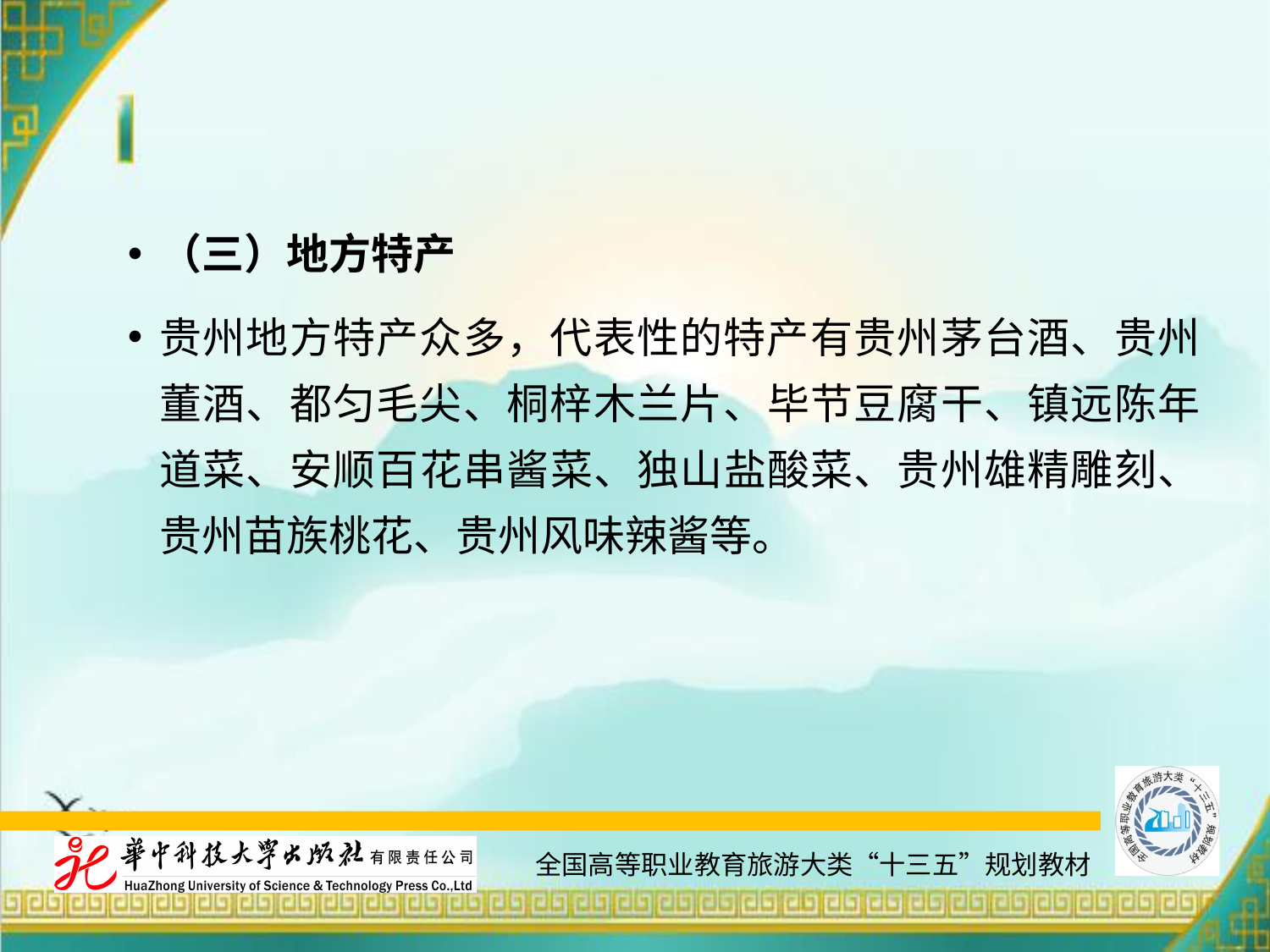

#
（三）地方特产
贵州地方特产众多，代表性的特产有贵州茅台酒、贵州董酒、都匀毛尖、桐梓木兰片、毕节豆腐干、镇远陈年道菜、安顺百花串酱菜、独山盐酸菜、贵州雄精雕刻、贵州苗族桃花、贵州风味辣酱等。